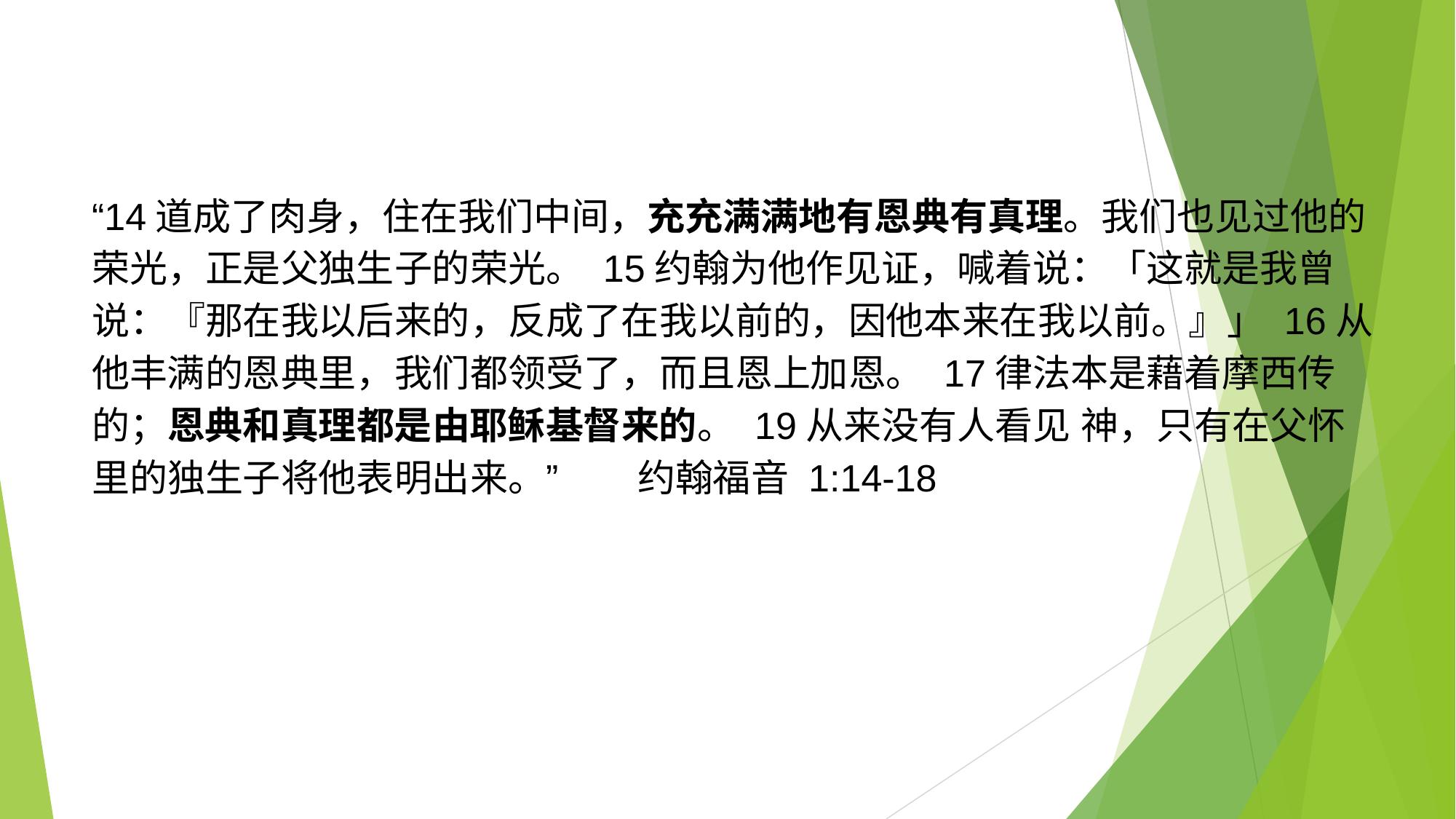

“14道成了肉身，住在我们中间，充充满满地有恩典有真理。我们也见过他的荣光，正是父独生子的荣光。 15约翰为他作见证，喊着说：「这就是我曾说：『那在我以后来的，反成了在我以前的，因他本来在我以前。』」 16从他丰满的恩典里，我们都领受了，而且恩上加恩。 17律法本是藉着摩西传的；恩典和真理都是由耶稣基督来的。 19从来没有人看见 神，只有在父怀里的独生子将他表明出来。”    	约翰福音‬ ‭1‬:‭14‬-‭18